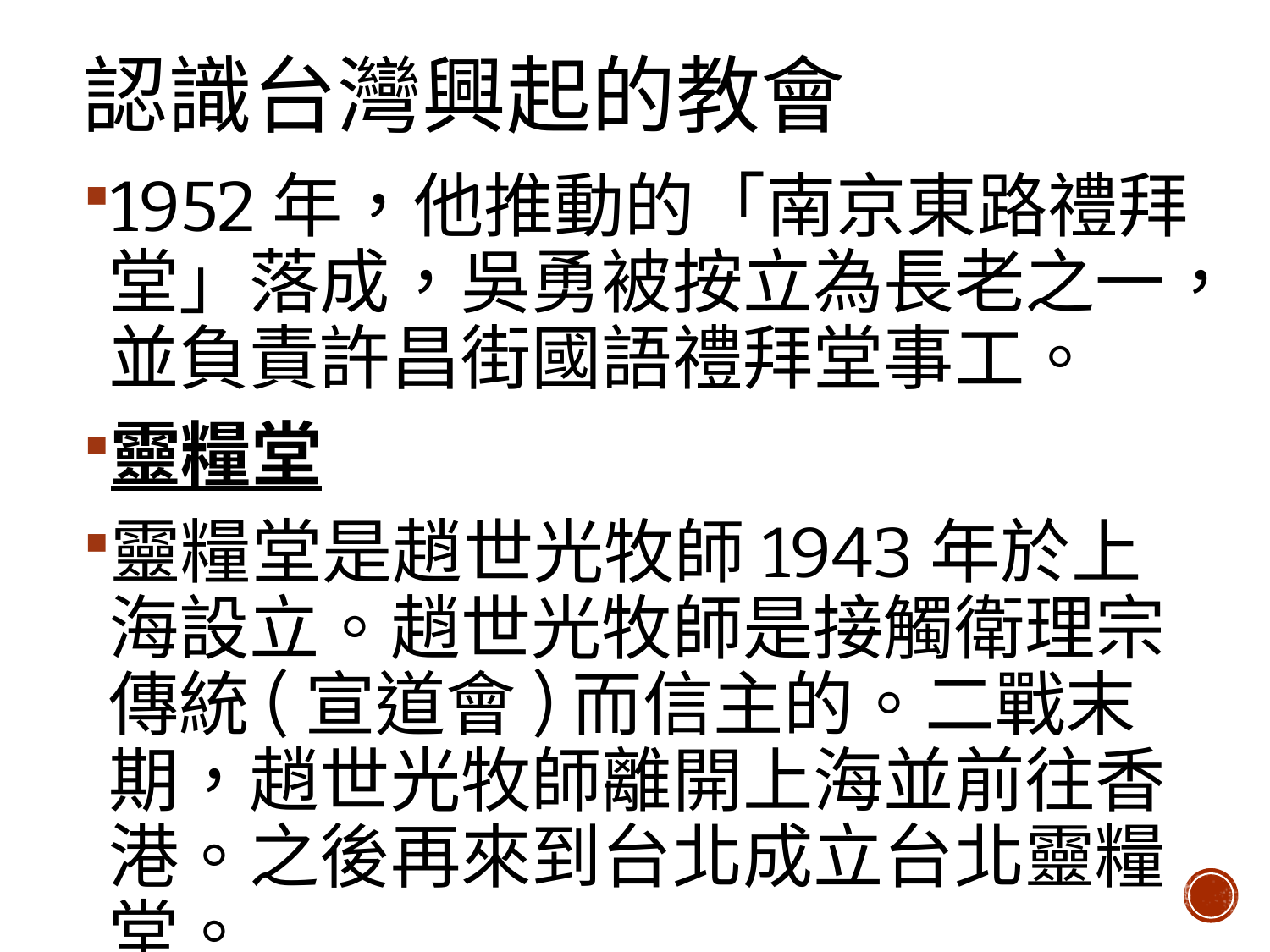

# 認識台灣興起的教會
1952年，他推動的「南京東路禮拜堂」落成，吳勇被按立為長老之一，並負責許昌街國語禮拜堂事工。
靈糧堂
靈糧堂是趙世光牧師1943年於上海設立。趙世光牧師是接觸衛理宗傳統(宣道會)而信主的。二戰末期，趙世光牧師離開上海並前往香港。之後再來到台北成立台北靈糧堂。